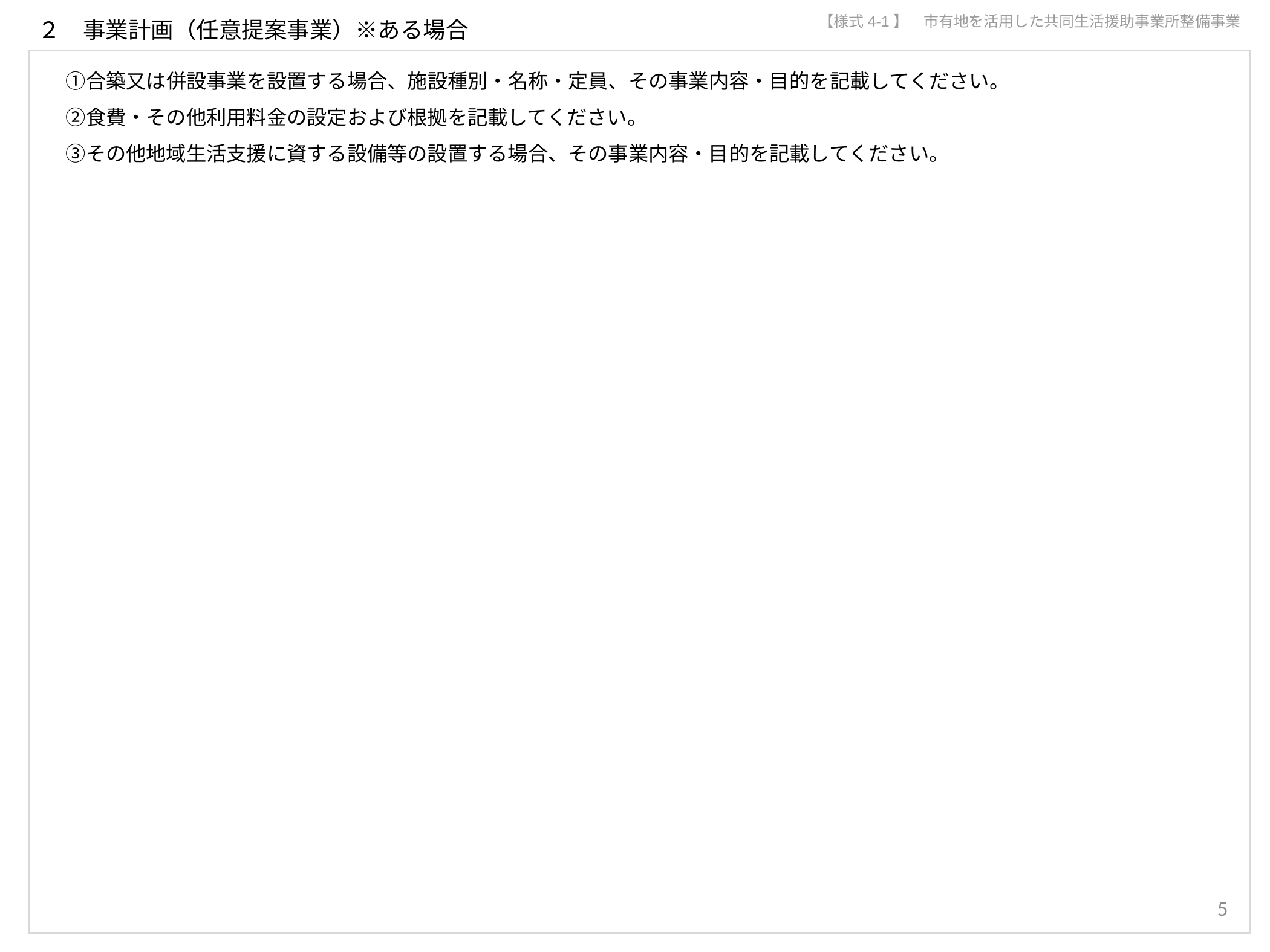

【様式4-1】　市有地を活用した共同生活援助事業所整備事業
２　事業計画（任意提案事業）※ある場合

　①合築又は併設事業を設置する場合、施設種別・名称・定員、その事業内容・目的を記載してください。
　②食費・その他利用料金の設定および根拠を記載してください。
　③その他地域生活支援に資する設備等の設置する場合、その事業内容・目的を記載してください。

5